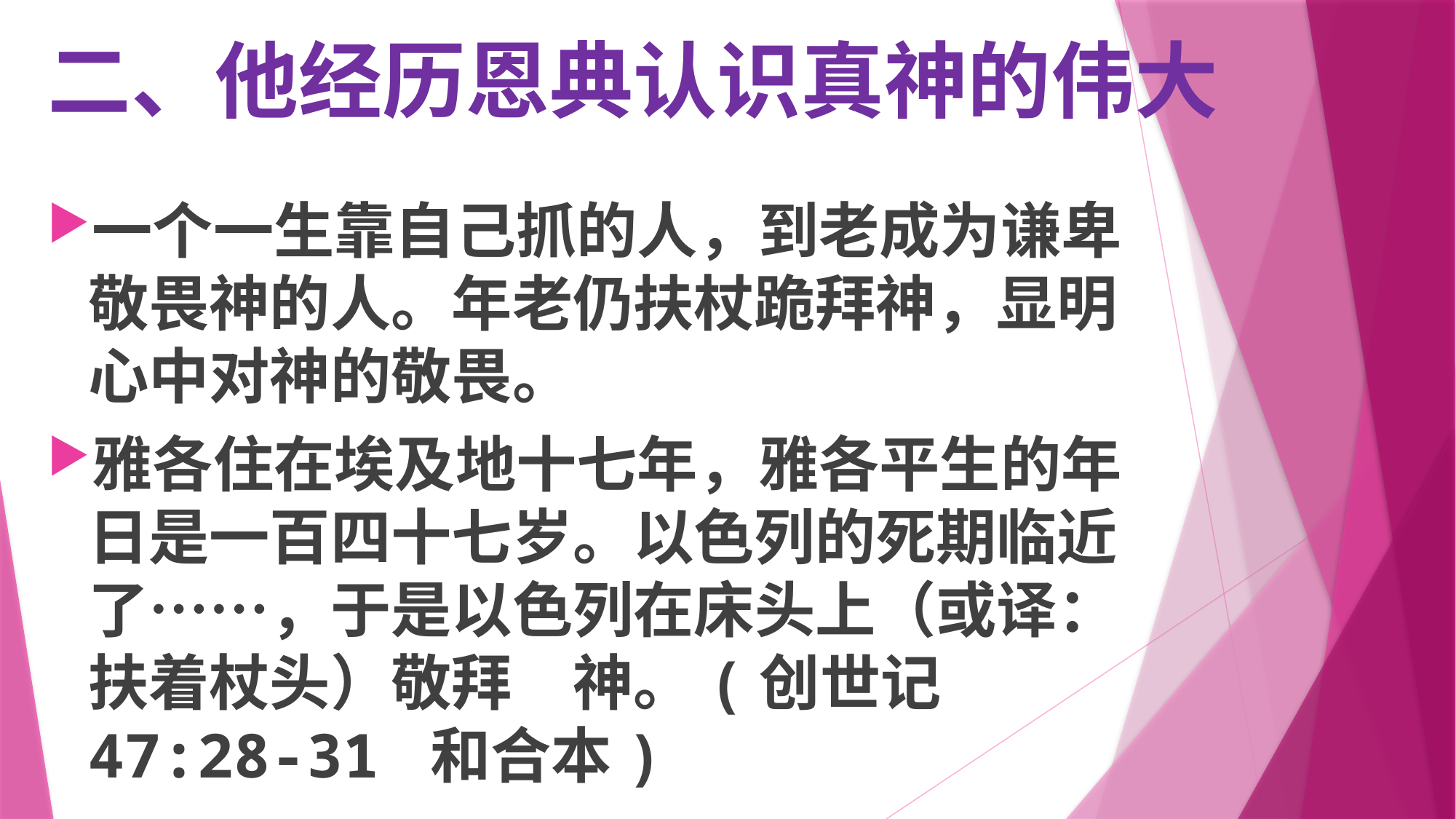

# 二、他经历恩典认识真神的伟大
一个一生靠自己抓的人，到老成为谦卑敬畏神的人。年老仍扶杖跪拜神，显明心中对神的敬畏。
雅各住在埃及地十七年，雅各平生的年日是一百四十七岁。以色列的死期临近了……，于是以色列在床头上（或译：扶着杖头）敬拜　神。(创世记 47:28-31 和合本)